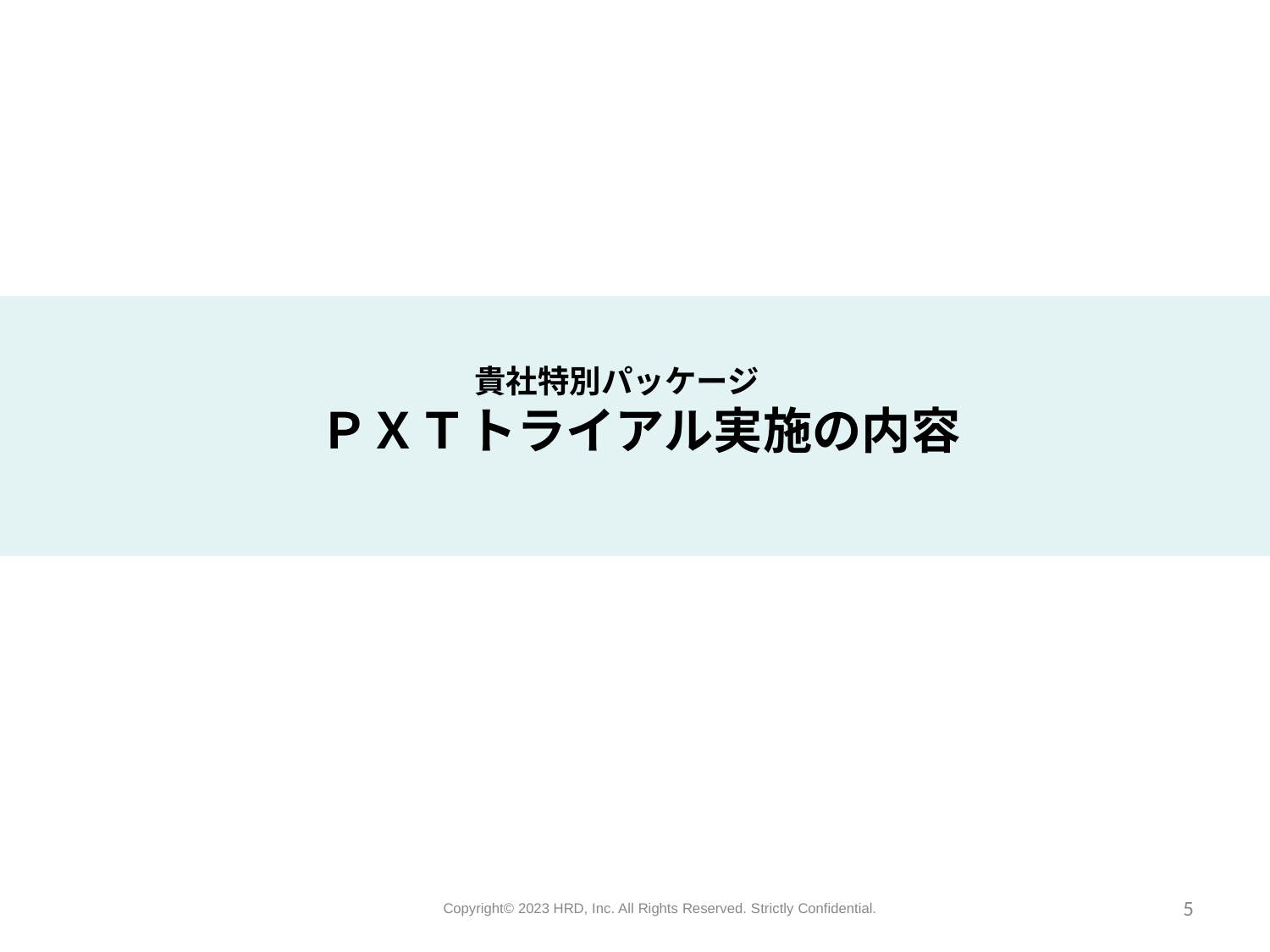

貴社特別パッケージ
 ＰＸＴトライアル実施の内容
Copyright©️ 2023 HRD, Inc. All Rights Reserved. Strictly Confidential.
5